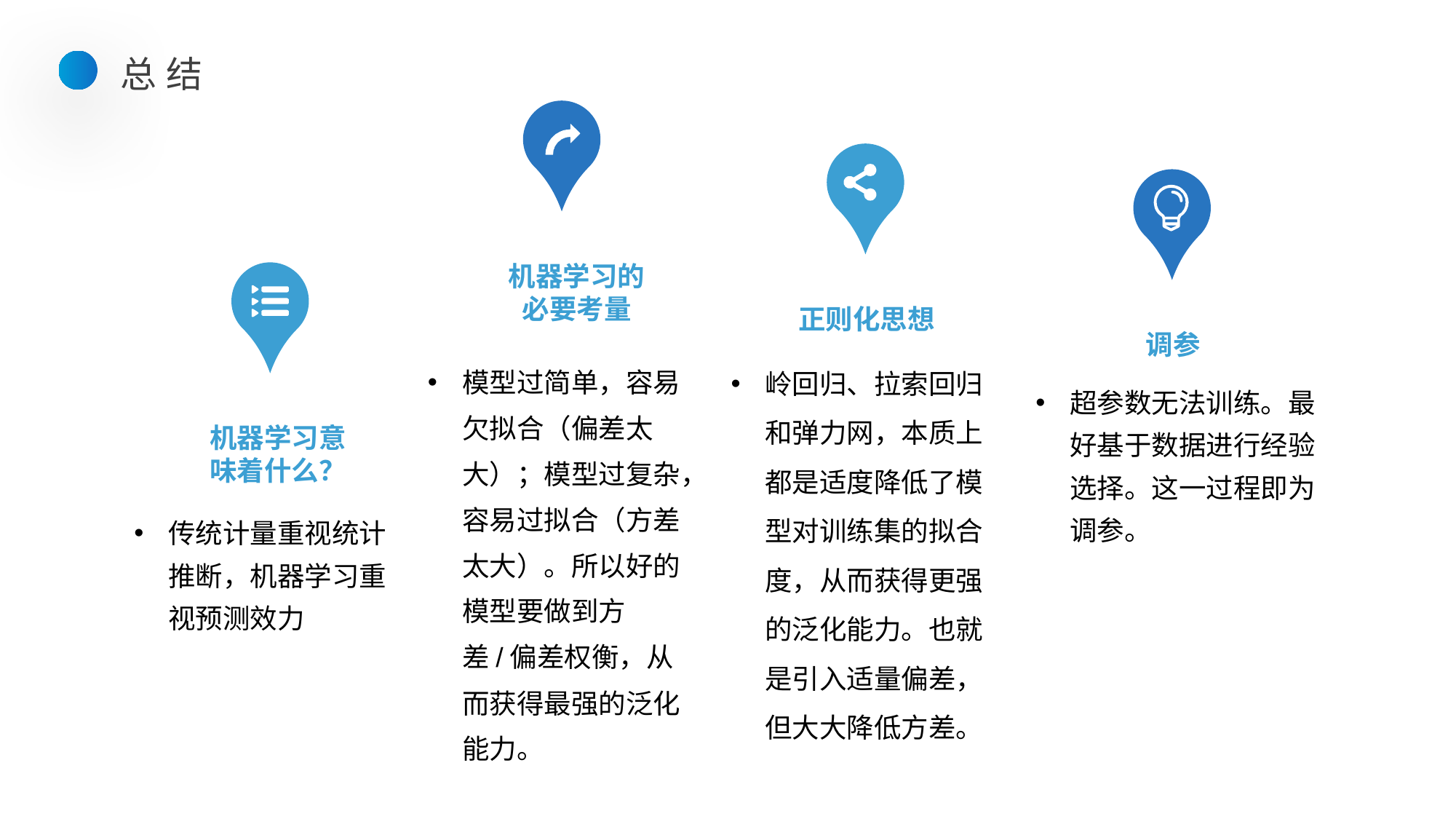

总结

机器学习的必要考量
模型过简单，容易欠拟合（偏差太大）；模型过复杂，容易过拟合（方差太大）。所以好的模型要做到方差/偏差权衡，从而获得最强的泛化能力。

正则化思想
岭回归、拉索回归和弹力网，本质上都是适度降低了模型对训练集的拟合度，从而获得更强的泛化能力。也就是引入适量偏差，但大大降低方差。

调参
超参数无法训练。最好基于数据进行经验选择。这一过程即为调参。

机器学习意味着什么？
传统计量重视统计推断，机器学习重视预测效力